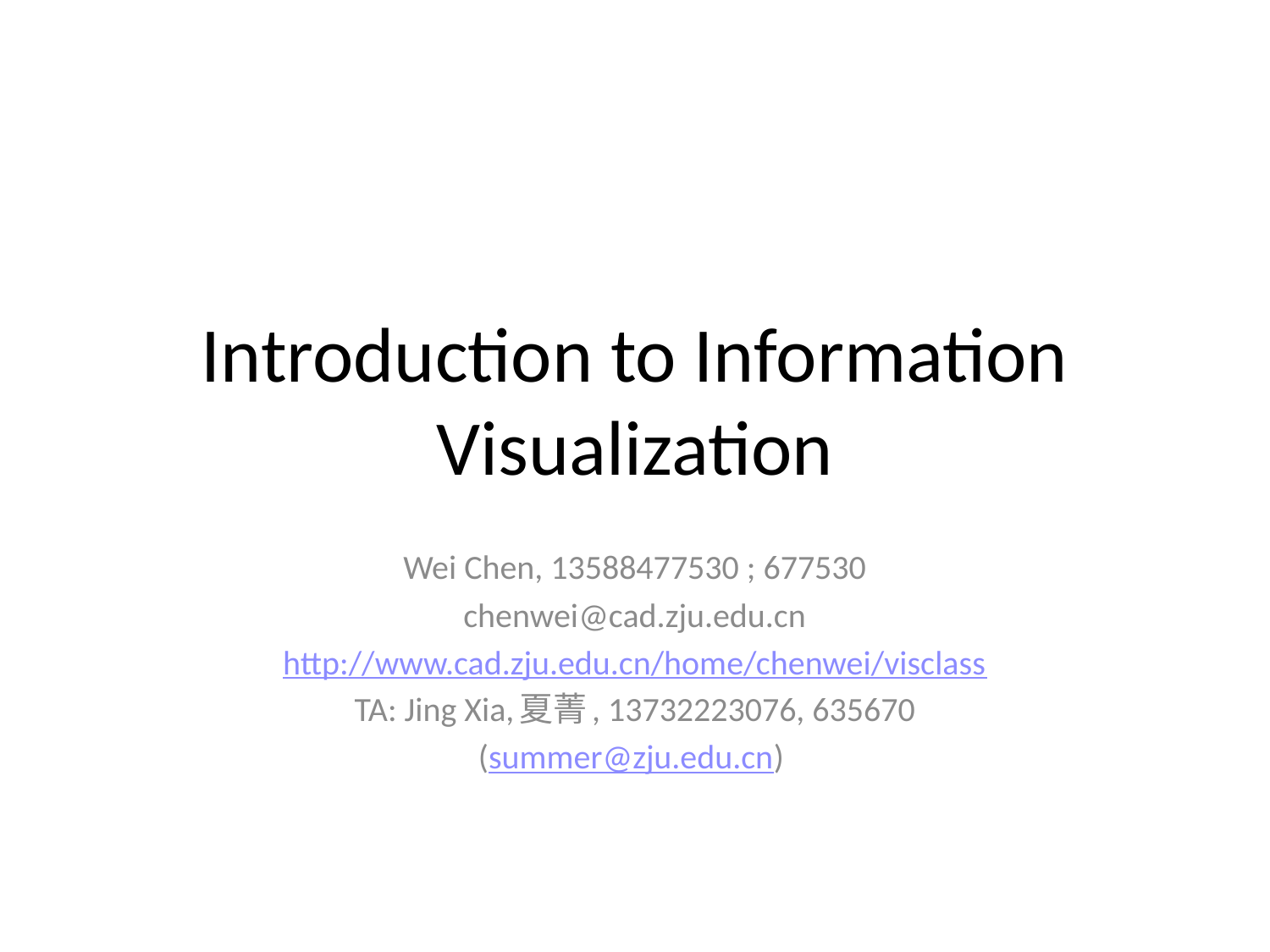

# Introduction to Information Visualization
Wei Chen, 13588477530 ; 677530
chenwei@cad.zju.edu.cn
http://www.cad.zju.edu.cn/home/chenwei/visclass
TA: Jing Xia,夏菁, 13732223076, 635670
(summer@zju.edu.cn)